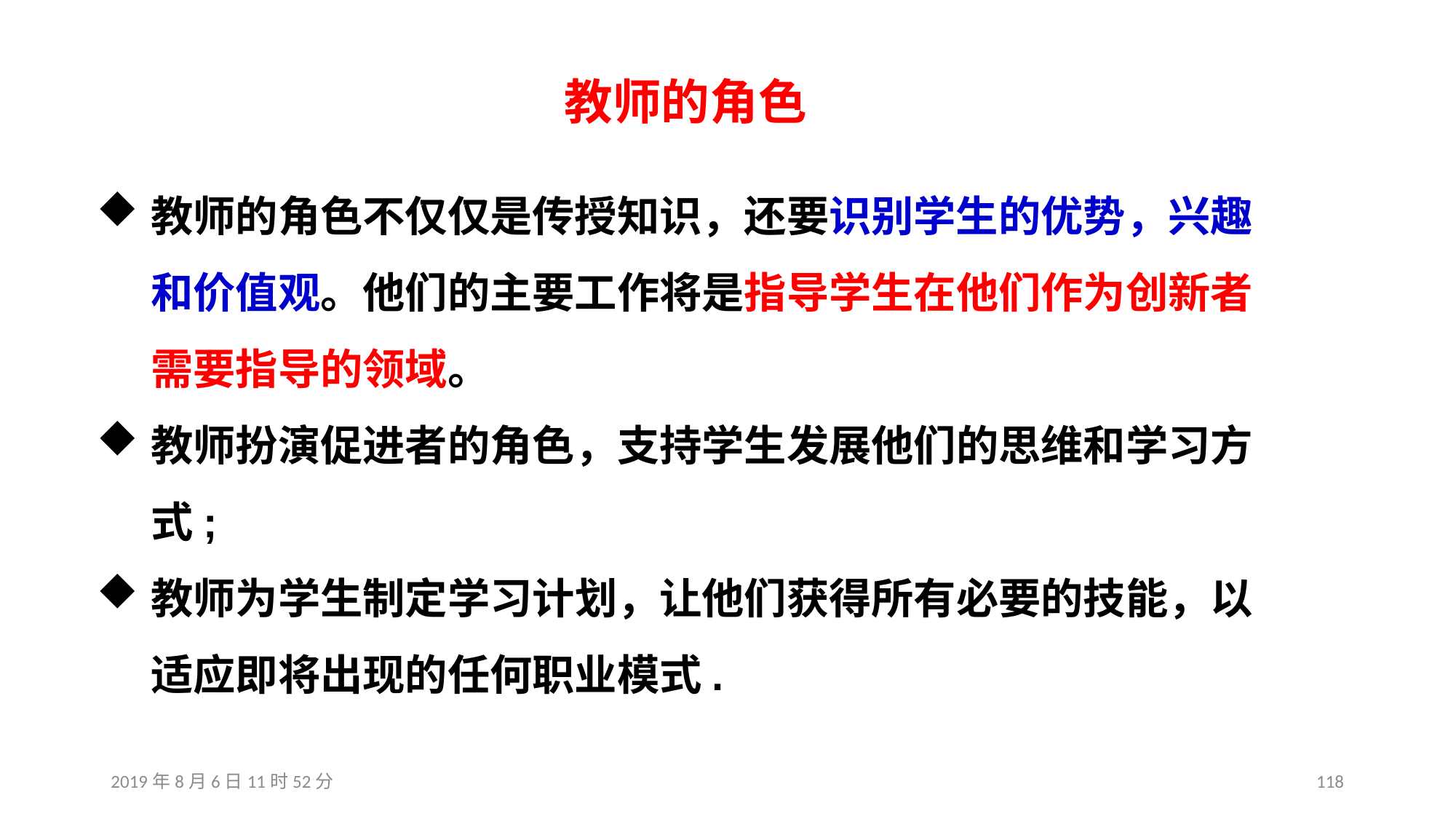

教师的角色
教师的角色不仅仅是传授知识，还要识别学生的优势，兴趣和价值观。他们的主要工作将是指导学生在他们作为创新者需要指导的领域。
教师扮演促进者的角色，支持学生发展他们的思维和学习方式;
教师为学生制定学习计划，让他们获得所有必要的技能，以适应即将出现的任何职业模式.
2019年8月6日11时52分

118